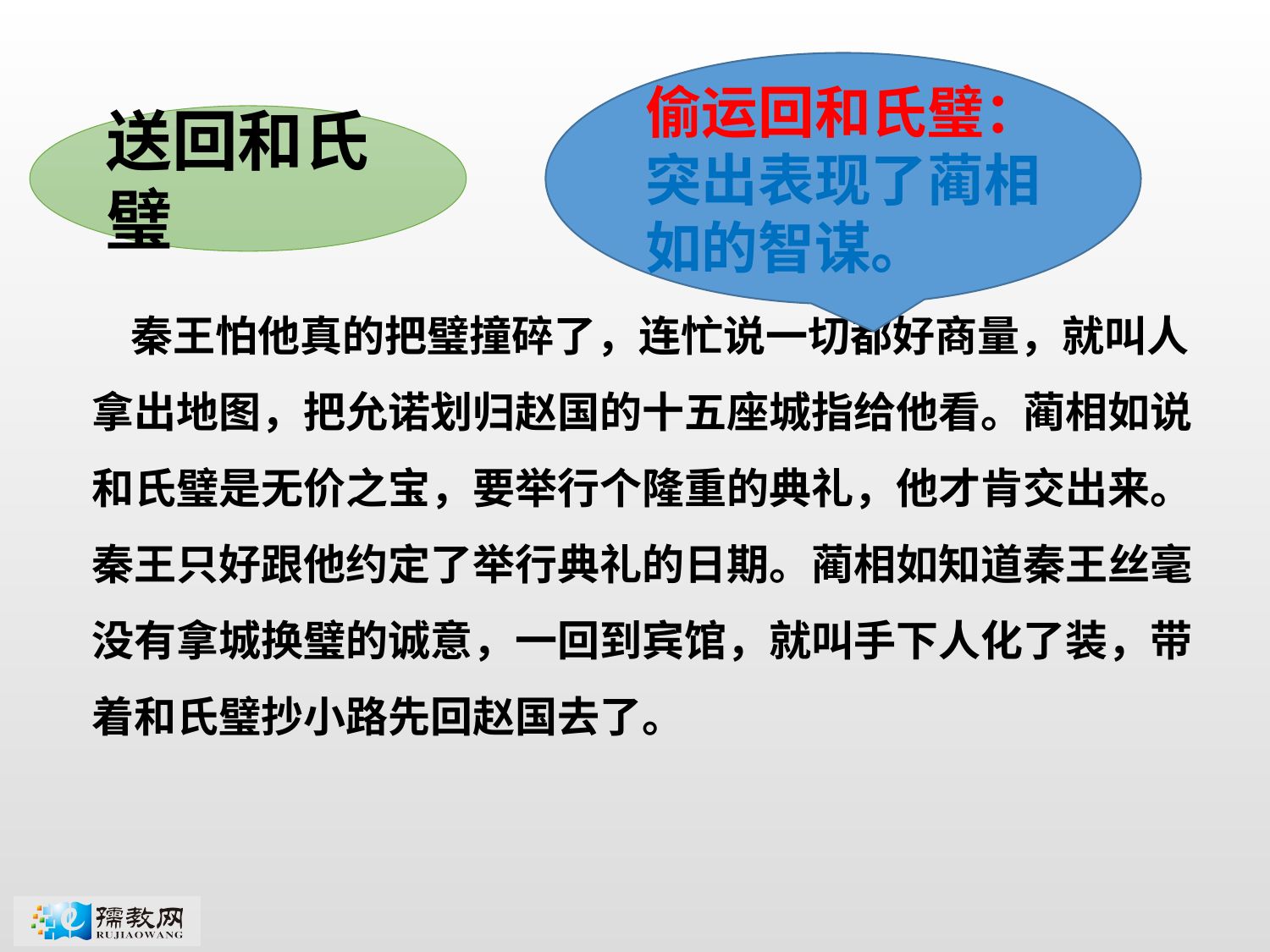

偷运回和氏璧：突出表现了蔺相如的智谋。
送回和氏璧
   秦王怕他真的把璧撞碎了，连忙说一切都好商量，就叫人拿出地图，把允诺划归赵国的十五座城指给他看。蔺相如说和氏璧是无价之宝，要举行个隆重的典礼，他才肯交出来。秦王只好跟他约定了举行典礼的日期。蔺相如知道秦王丝毫没有拿城换璧的诚意，一回到宾馆，就叫手下人化了装，带着和氏璧抄小路先回赵国去了。